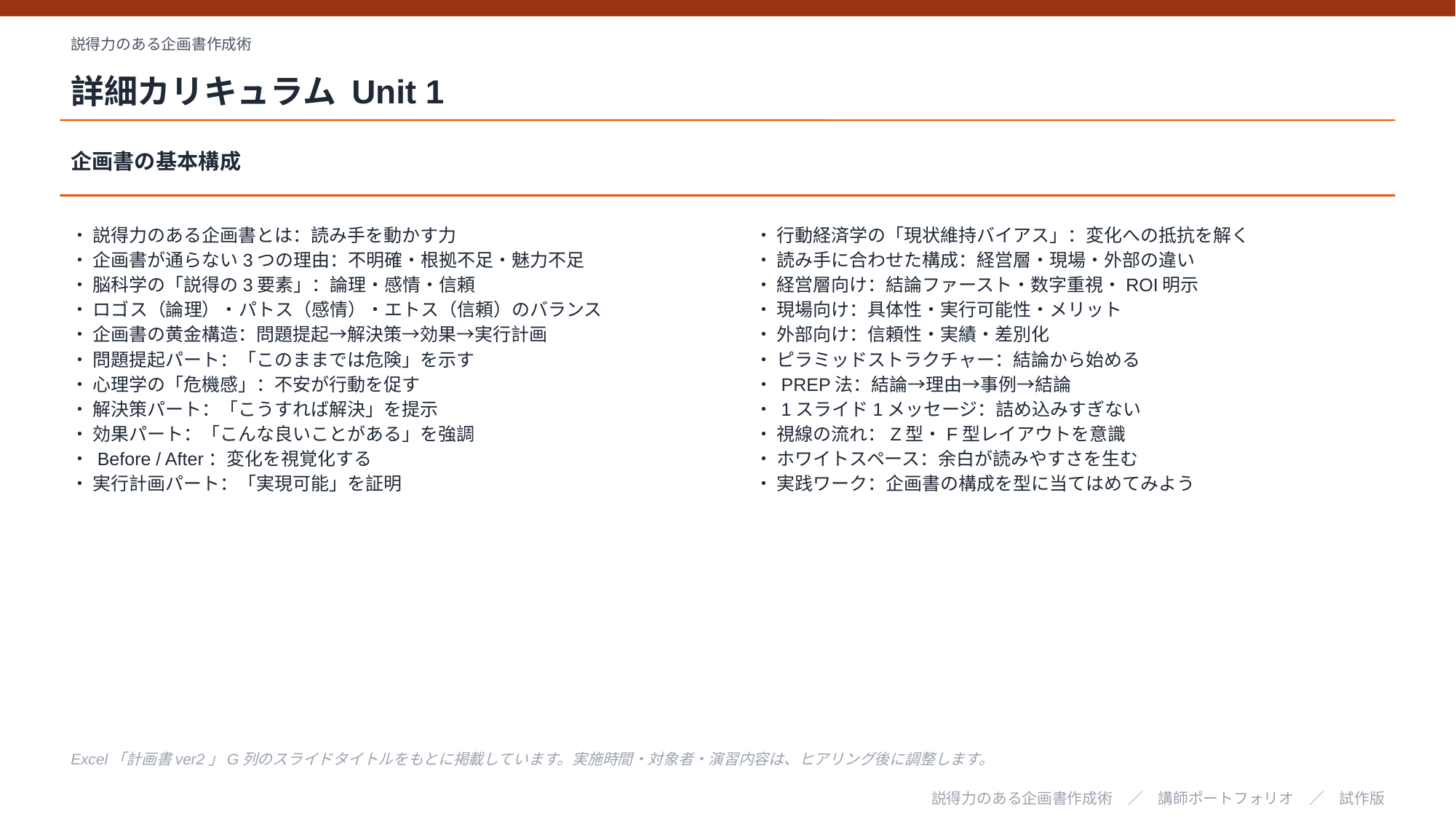

説得力のある企画書作成術
詳細カリキュラム Unit 1

企画書の基本構成

・ 説得力のある企画書とは：読み手を動かす力
・ 企画書が通らない3つの理由：不明確・根拠不足・魅力不足
・ 脳科学の「説得の3要素」：論理・感情・信頼
・ ロゴス（論理）・パトス（感情）・エトス（信頼）のバランス
・ 企画書の黄金構造：問題提起→解決策→効果→実行計画
・ 問題提起パート：「このままでは危険」を示す
・ 心理学の「危機感」：不安が行動を促す
・ 解決策パート：「こうすれば解決」を提示
・ 効果パート：「こんな良いことがある」を強調
・ Before / After：変化を視覚化する
・ 実行計画パート：「実現可能」を証明
・ 行動経済学の「現状維持バイアス」：変化への抵抗を解く
・ 読み手に合わせた構成：経営層・現場・外部の違い
・ 経営層向け：結論ファースト・数字重視・ROI明示
・ 現場向け：具体性・実行可能性・メリット
・ 外部向け：信頼性・実績・差別化
・ ピラミッドストラクチャー：結論から始める
・ PREP法：結論→理由→事例→結論
・ 1スライド1メッセージ：詰め込みすぎない
・ 視線の流れ：Z型・F型レイアウトを意識
・ ホワイトスペース：余白が読みやすさを生む
・ 実践ワーク：企画書の構成を型に当てはめてみよう
Excel「計画書ver2」G列のスライドタイトルをもとに掲載しています。実施時間・対象者・演習内容は、ヒアリング後に調整します。
説得力のある企画書作成術　／　講師ポートフォリオ　／　試作版